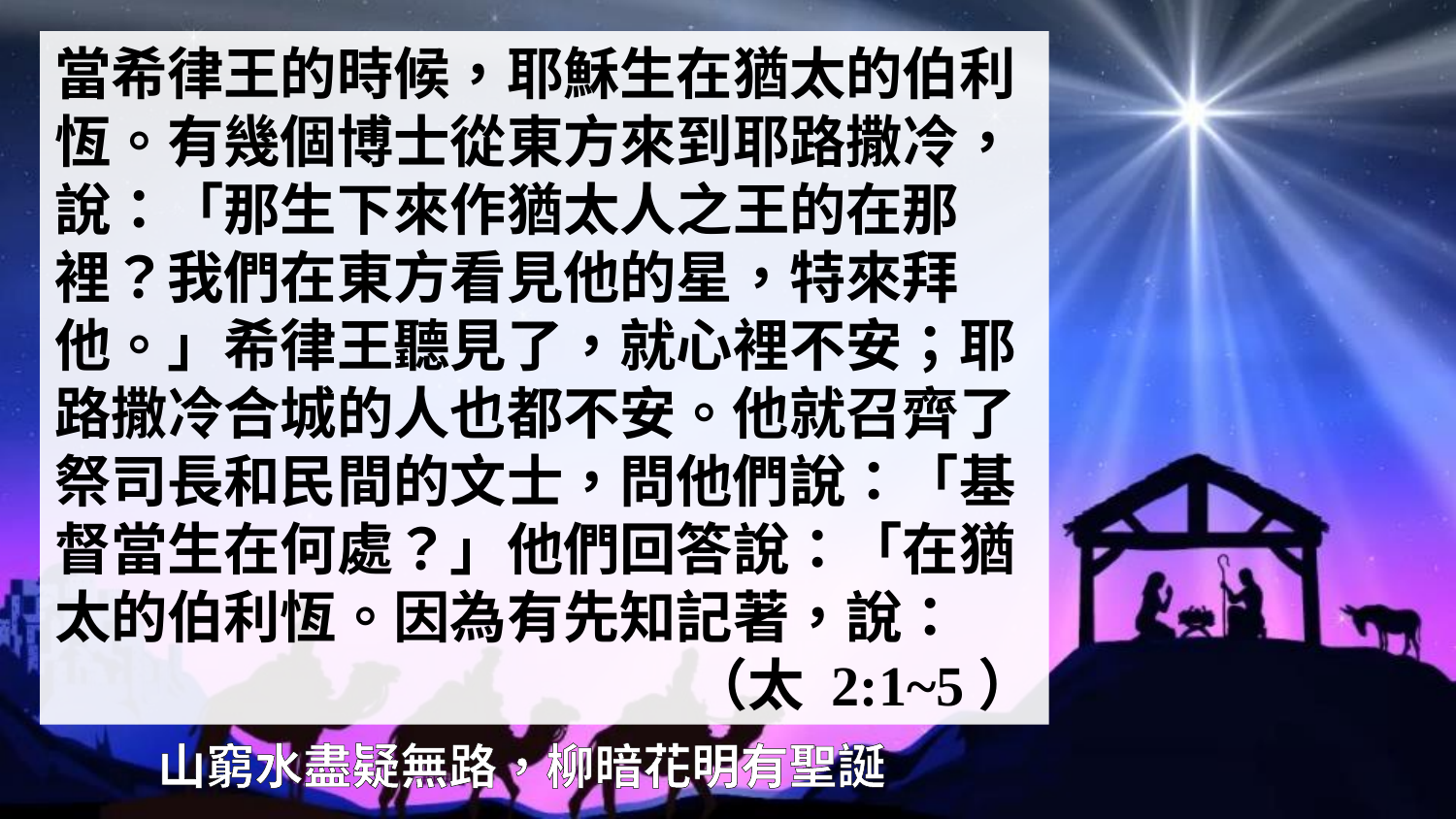

當希律王的時候，耶穌生在猶太的伯利恆。有幾個博士從東方來到耶路撒冷，說：「那生下來作猶太人之王的在那裡？我們在東方看見他的星，特來拜他。」希律王聽見了，就心裡不安；耶路撒冷合城的人也都不安。他就召齊了祭司長和民間的文士，問他們說：「基督當生在何處？」他們回答說：「在猶太的伯利恆。因為有先知記著，說：
（太 2:1~5）
山窮水盡疑無路，柳暗花明有聖誕